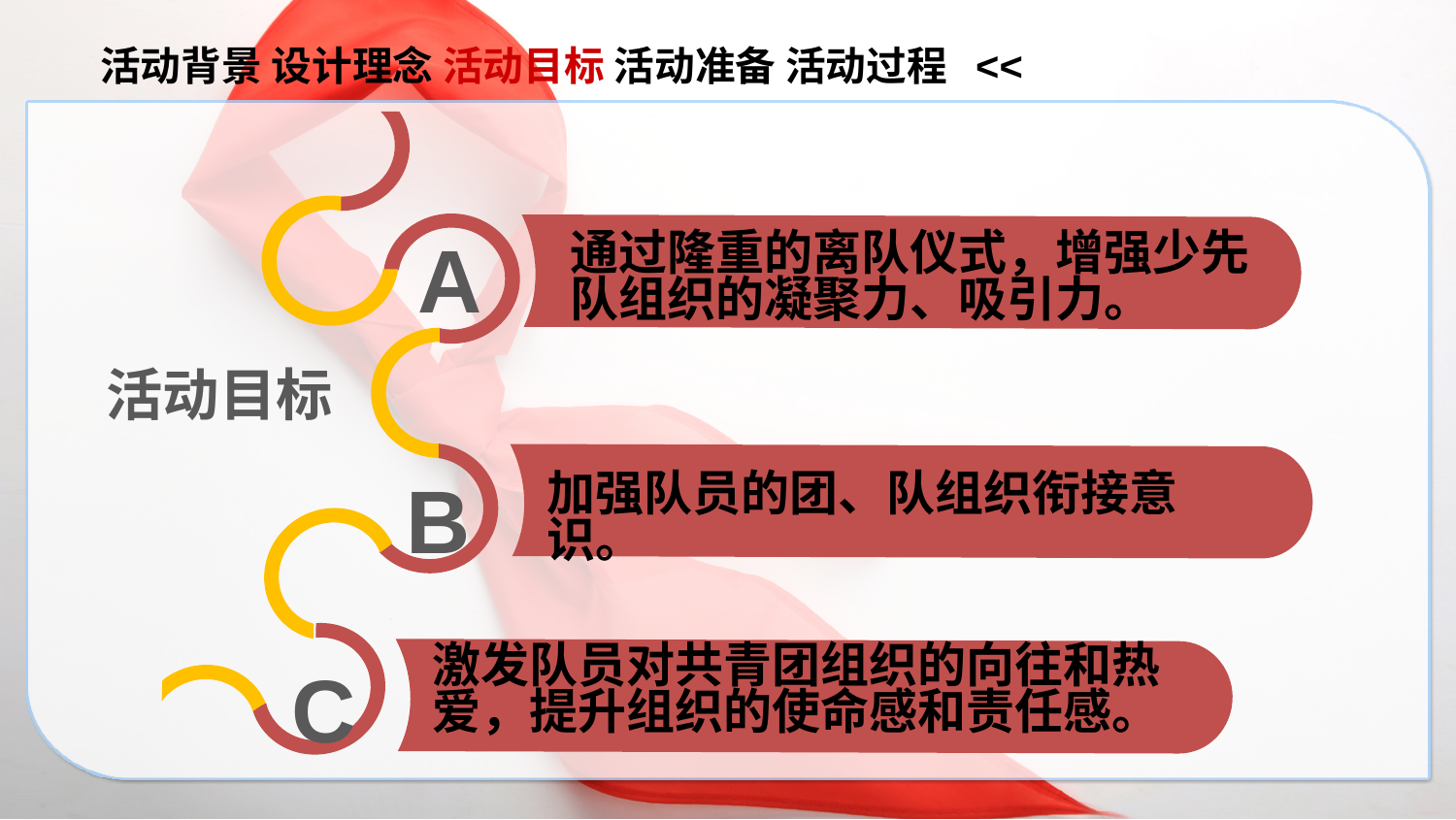

活动背景 设计理念 活动目标 活动准备 活动过程  <<

通过隆重的离队仪式，增强少先队组织的凝聚力、吸引力。
A
活动目标

加强队员的团、队组织衔接意识。
B

激发队员对共青团组织的向往和热爱，提升组织的使命感和责任感。
C